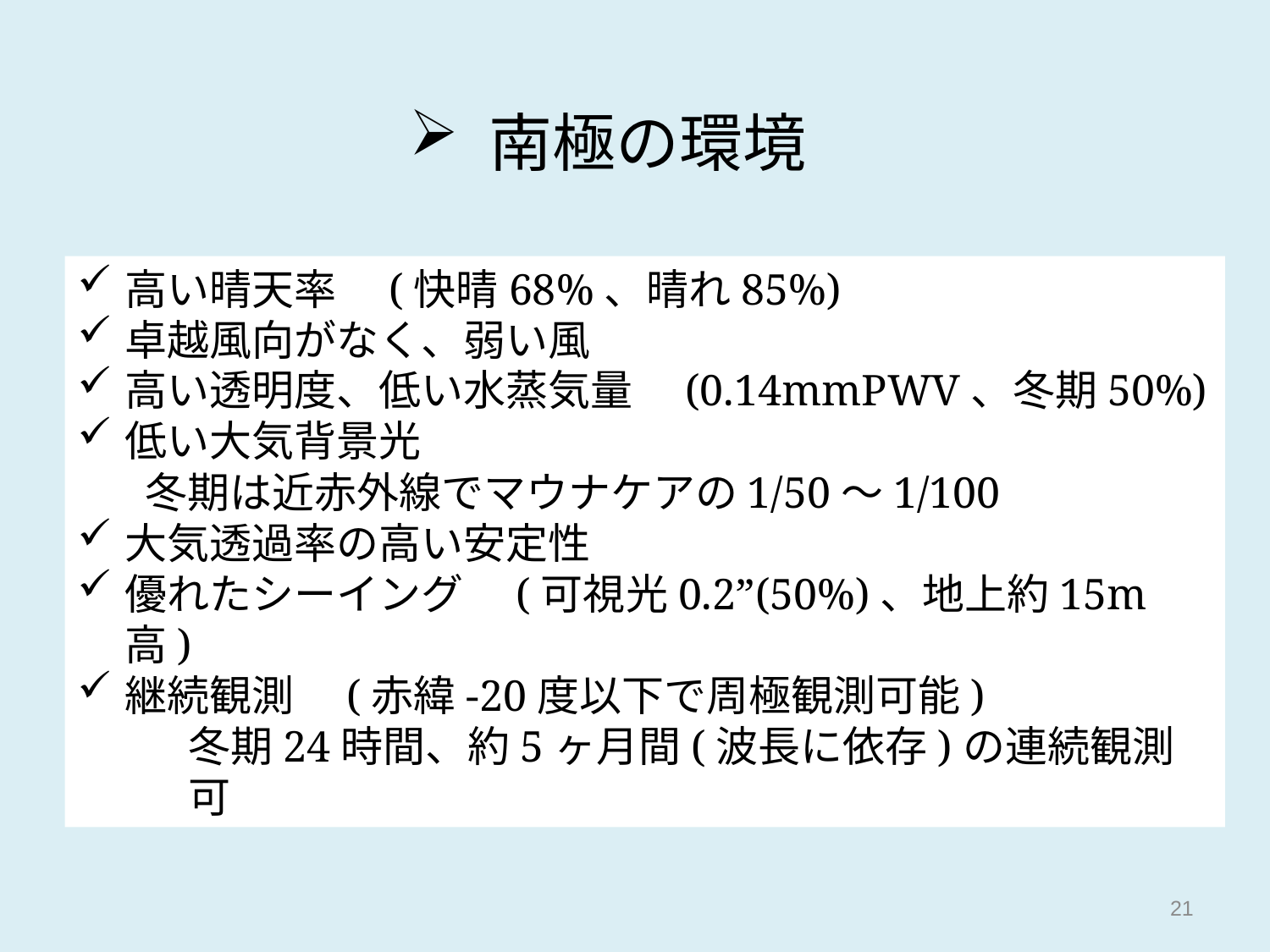

南極の環境
高い晴天率　(快晴68%、晴れ85%)
卓越風向がなく、弱い風
高い透明度、低い水蒸気量　(0.14mmPWV、冬期50%)
低い大気背景光
      冬期は近赤外線でマウナケアの1/50～1/100
大気透過率の高い安定性
優れたシーイング　(可視光0.2”(50%)、地上約15m高)
継続観測　(赤緯-20度以下で周極観測可能)
冬期24時間、約5ヶ月間(波長に依存)の連続観測可
21